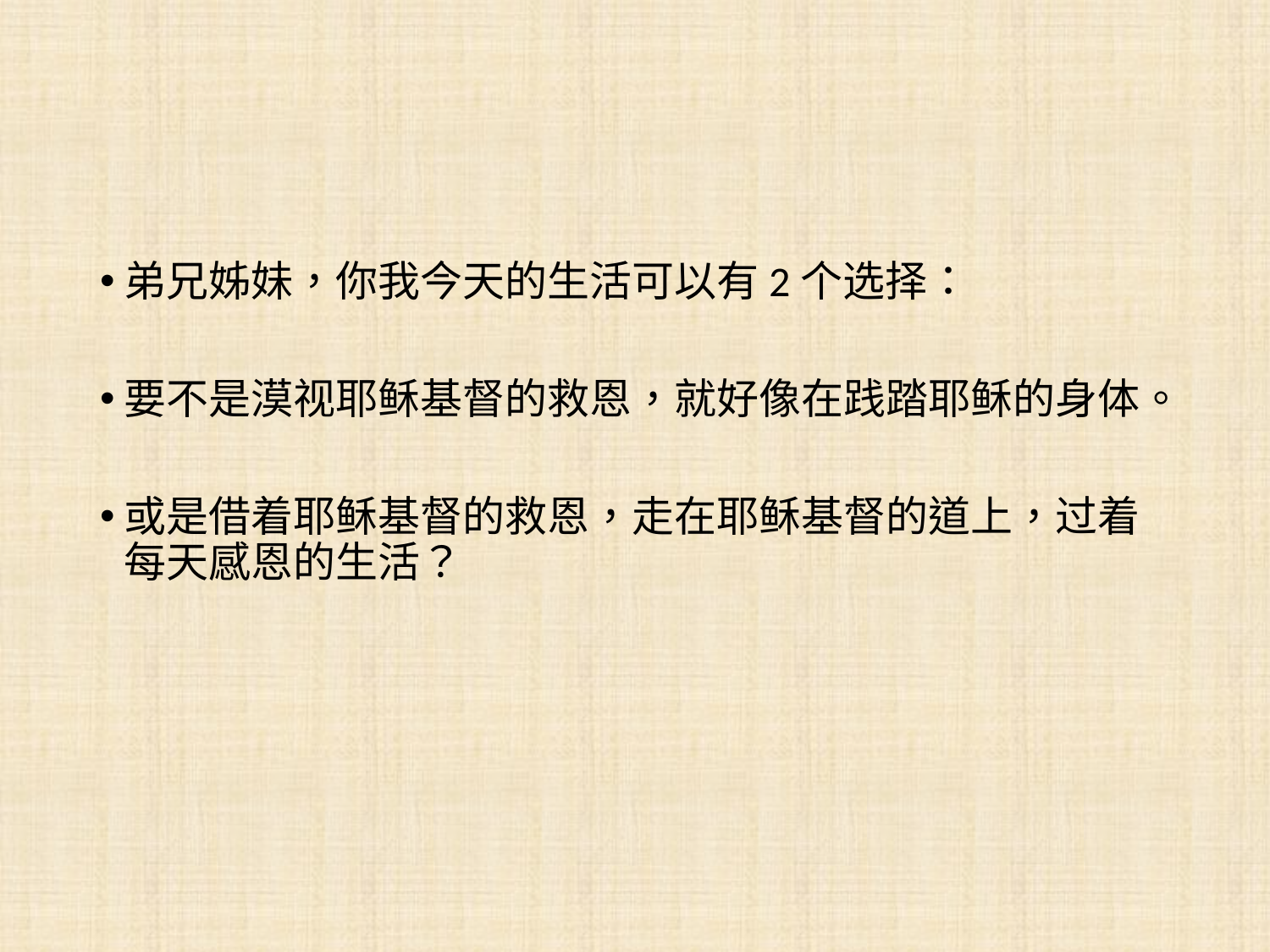

#
弟兄姊妹，你我今天的生活可以有2个选择：

要不是漠视耶稣基督的救恩，就好像在践踏耶稣的身体。

或是借着耶稣基督的救恩，走在耶稣基督的道上，过着每天感恩的生活？